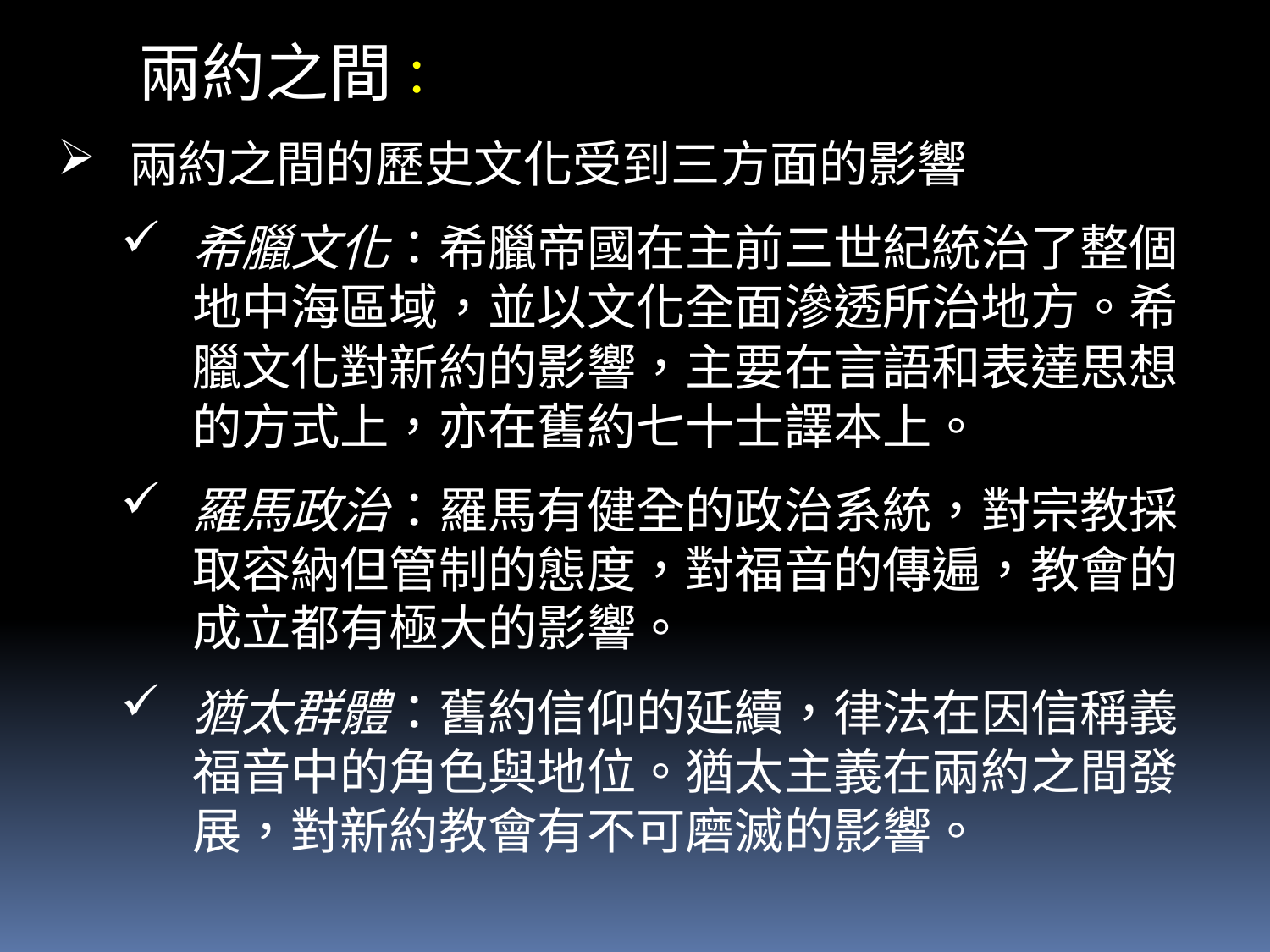

兩約之間：
兩約之間的歷史文化受到三方面的影響
希臘文化：希臘帝國在主前三世紀統治了整個地中海區域，並以文化全面滲透所治地方。希臘文化對新約的影響，主要在言語和表達思想的方式上，亦在舊約七十士譯本上。
羅馬政治：羅馬有健全的政治系統，對宗教採取容納但管制的態度，對福音的傳遍，教會的成立都有極大的影響。
猶太群體：舊約信仰的延續，律法在因信稱義福音中的角色與地位。猶太主義在兩約之間發展，對新約教會有不可磨滅的影響。